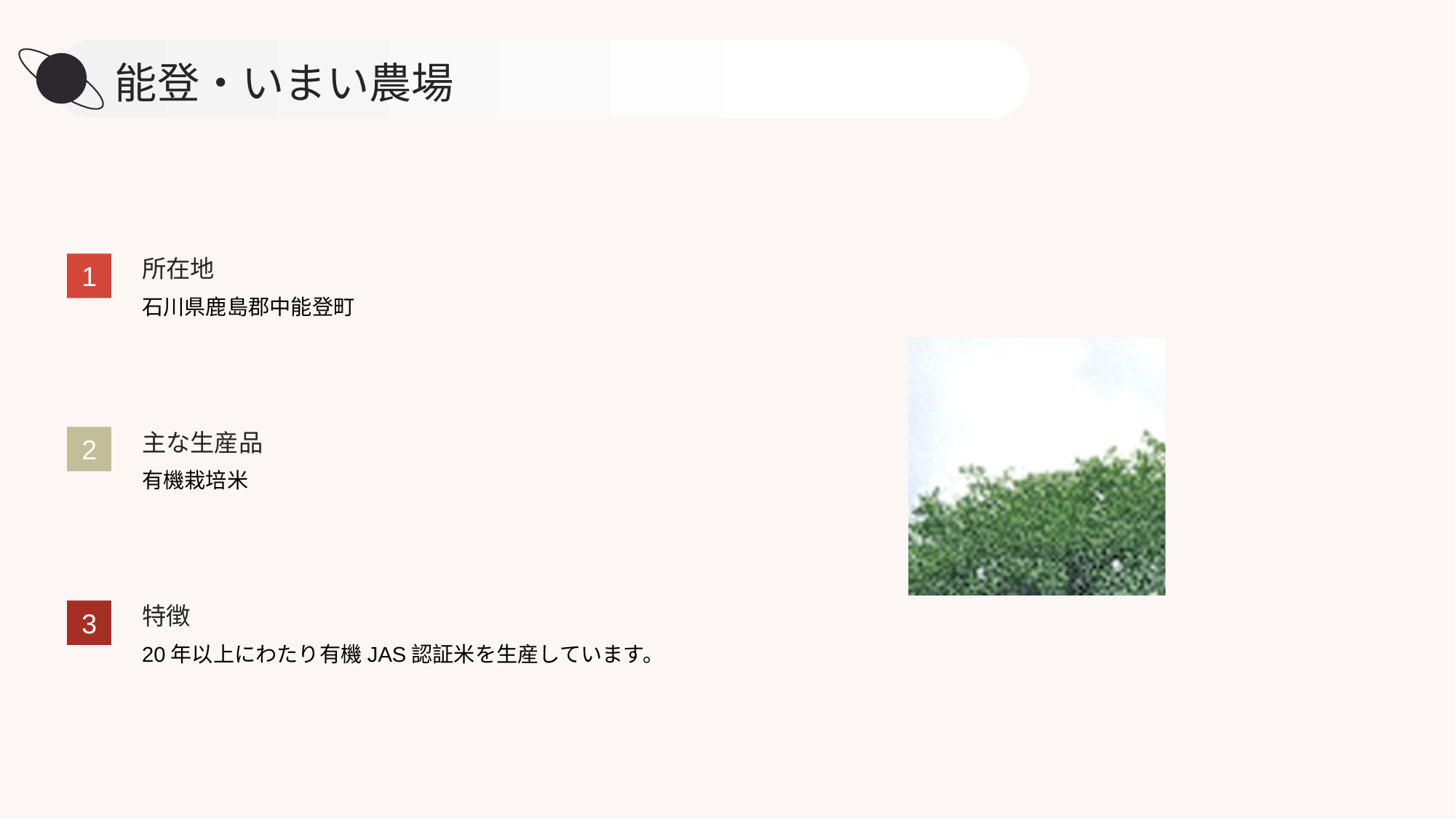

能登・いまい農場
1
所在地
石川県鹿島郡中能登町

2
主な生産品
有機栽培米
3
特徴
20年以上にわたり有機JAS認証米を生産しています。